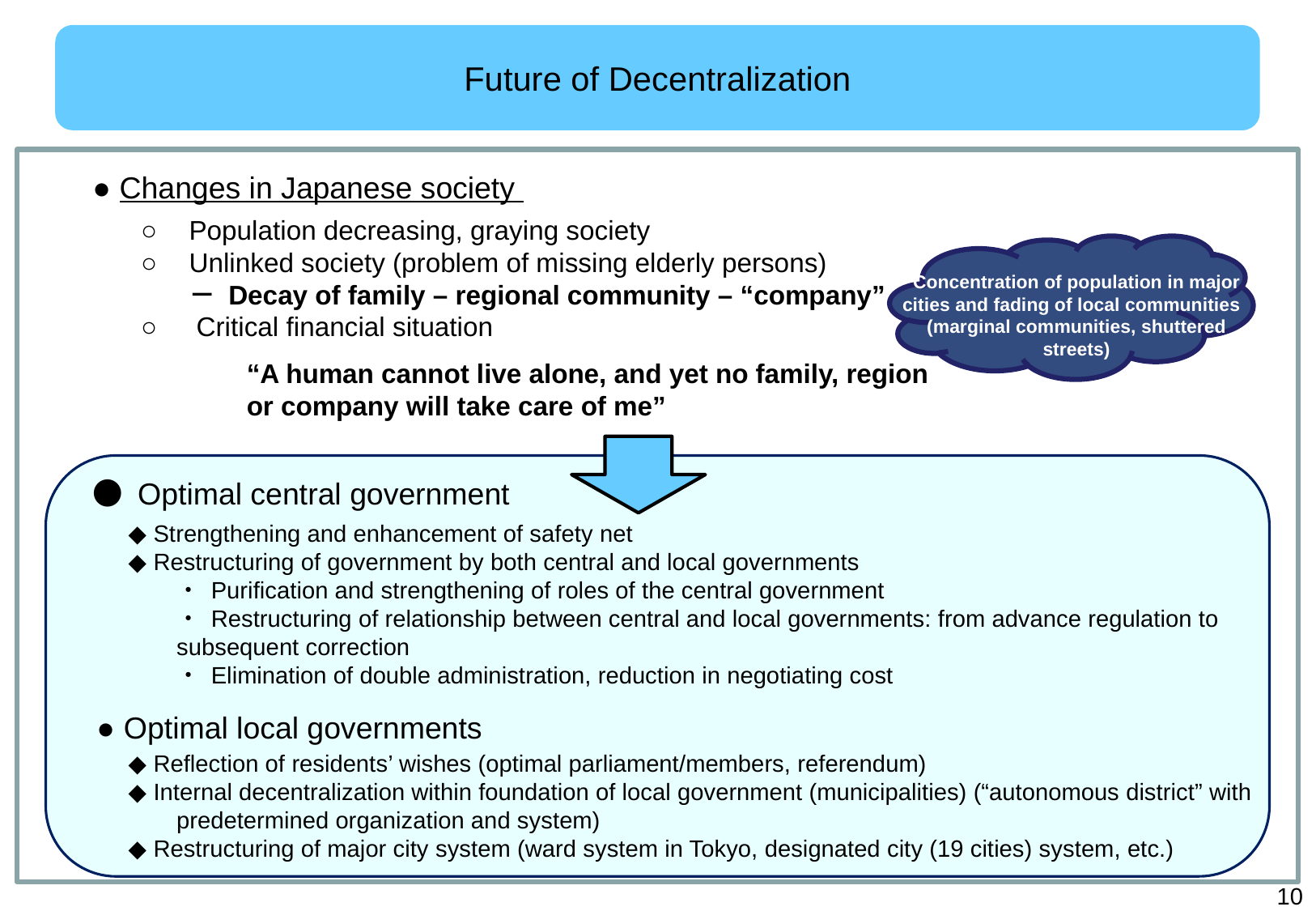

Future of Decentralization

     ● Changes in Japanese society
○	Population decreasing, graying society
○	Unlinked society (problem of missing elderly persons)
－ Decay of family – regional community – “company”
○	 Critical financial situation

Concentration of population in major cities and fading of local communities
(marginal communities, shuttered streets)

“A human cannot live alone, and yet no family, region
or company will take care of me”

　　  ● Optimal central government
◆ Strengthening and enhancement of safety net
◆ Restructuring of government by both central and local governments
・ Purification and strengthening of roles of the central government
・ Restructuring of relationship between central and local governments: from advance regulation to subsequent correction
・ Elimination of double administration, reduction in negotiating cost
          ● Optimal local governments
◆ Reflection of residents’ wishes (optimal parliament/members, referendum)
◆ Internal decentralization within foundation of local government (municipalities) (“autonomous district” with predetermined organization and system)
◆ Restructuring of major city system (ward system in Tokyo, designated city (19 cities) system, etc.)
10